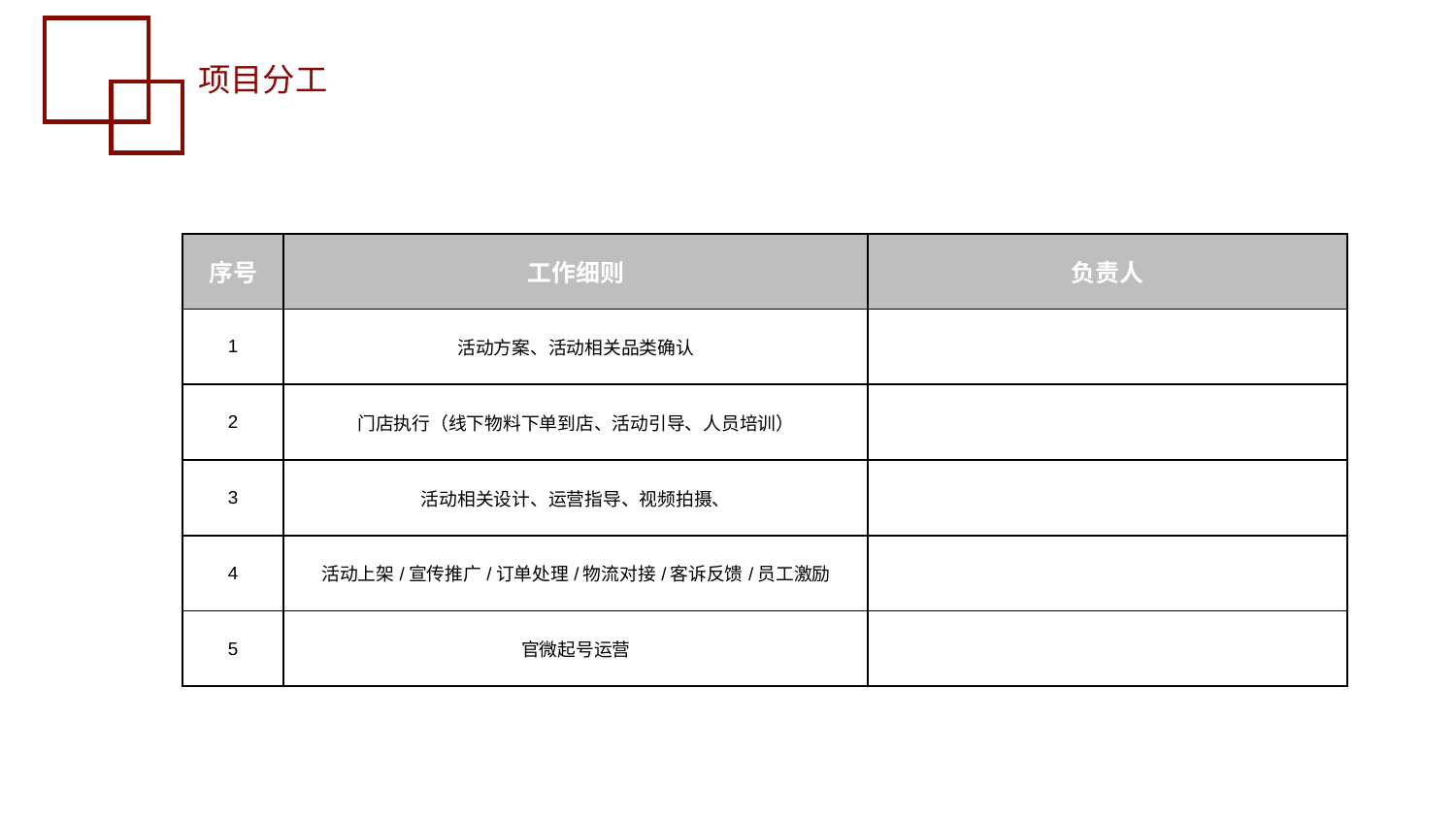

项目分工
| 序号 | 工作细则 | 负责人 |
| --- | --- | --- |
| 1 | 活动方案、活动相关品类确认 |  |
| 2 | 门店执行（线下物料下单到店、活动引导、人员培训） |  |
| 3 | 活动相关设计、运营指导、视频拍摄、 |  |
| 4 | 活动上架/宣传推广/订单处理/物流对接/客诉反馈/员工激励 |  |
| 5 | 官微起号运营 |  |